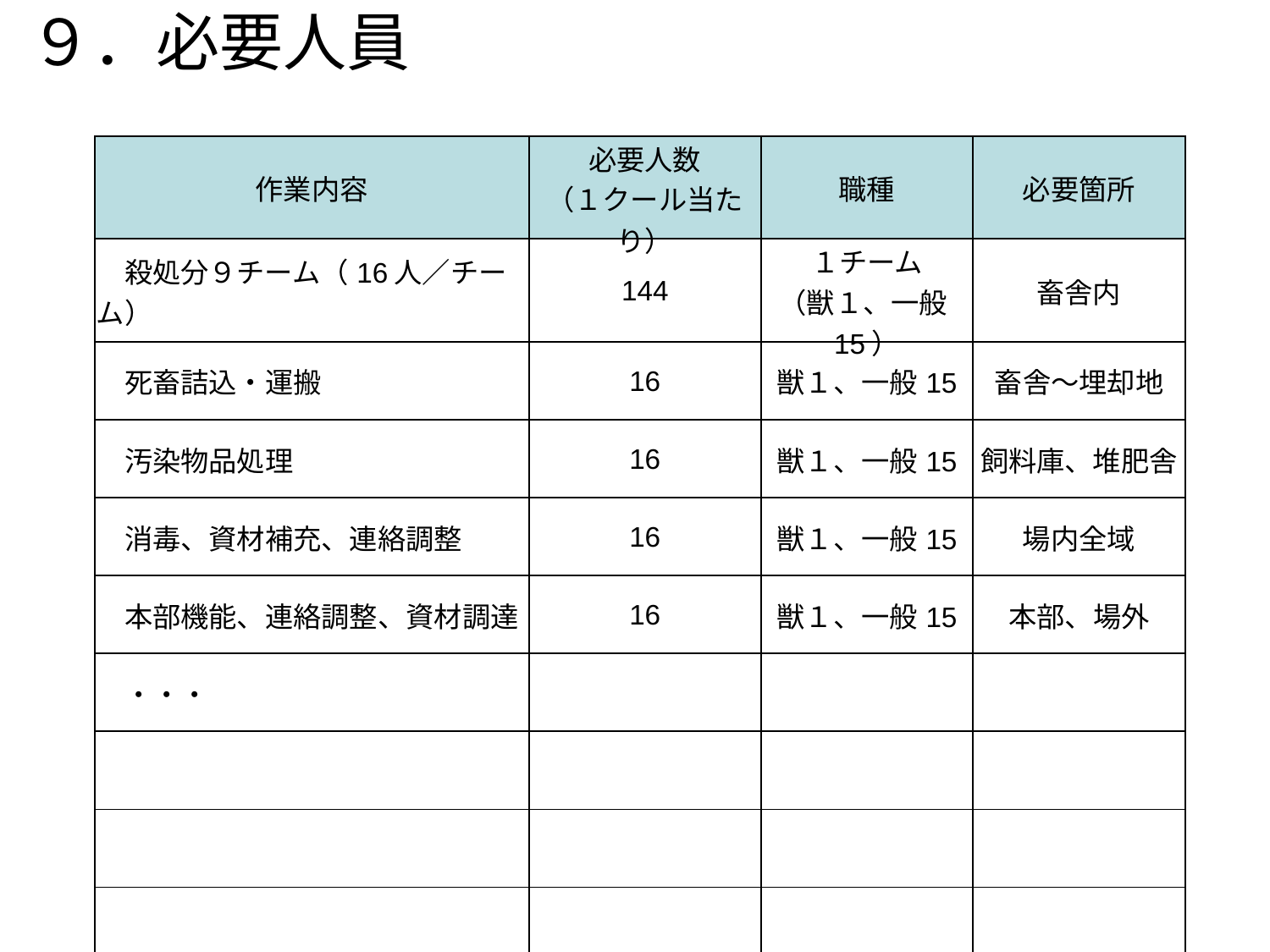

９．必要人員
| 作業内容 | 必要人数 （１クール当たり） | 職種 | 必要箇所 |
| --- | --- | --- | --- |
| 殺処分９チーム（16人／チーム） | 144 | １チーム （獣１、一般15） | 畜舎内 |
| 死畜詰込・運搬 | 16 | 獣１、一般15 | 畜舎～埋却地 |
| 汚染物品処理 | 16 | 獣１、一般15 | 飼料庫、堆肥舎 |
| 消毒、資材補充、連絡調整 | 16 | 獣１、一般15 | 場内全域 |
| 本部機能、連絡調整、資材調達 | 16 | 獣１、一般15 | 本部、場外 |
| ・・・ |  |  |  |
|  |  |  |  |
|  |  |  |  |
|  |  |  |  |